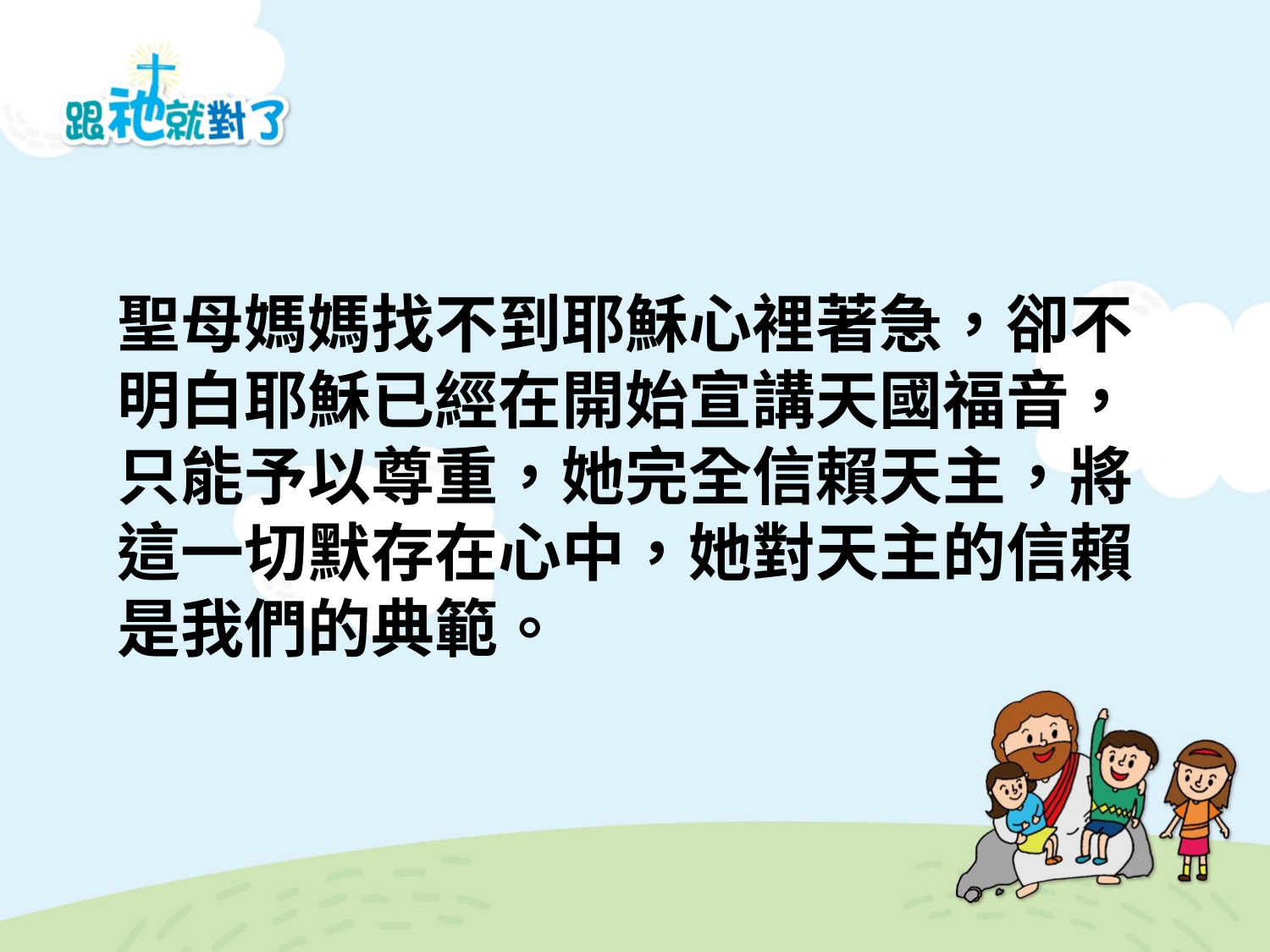

聖母媽媽找不到耶穌心裡著急，卻不明白耶穌已經在開始宣講天國福音，只能予以尊重，她完全信賴天主，將這一切默存在心中，她對天主的信賴是我們的典範。